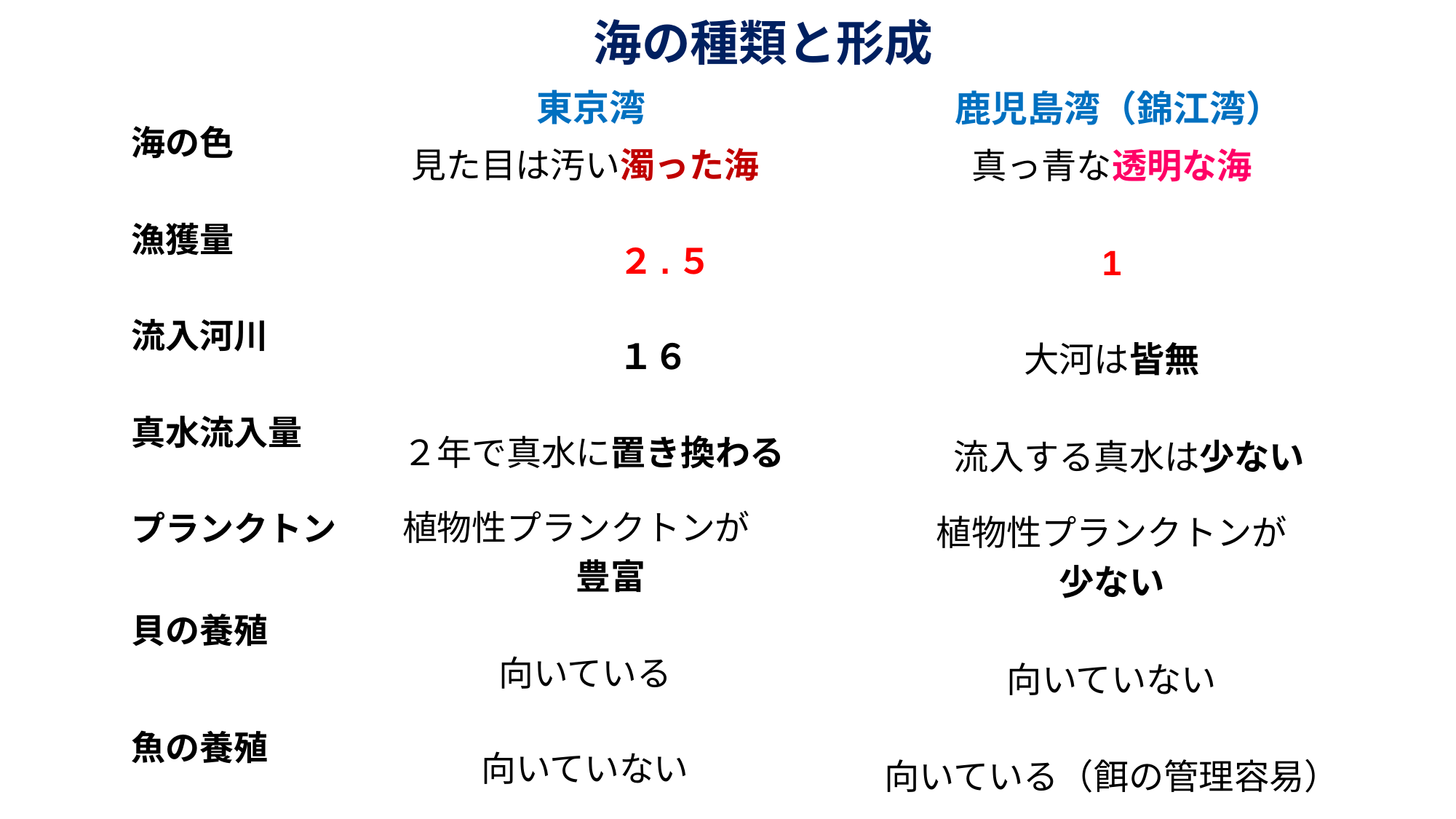

# 海の種類と形成
東京湾
鹿児島湾（錦江湾）
見た目は汚い濁った海
　　 　　　　　２.５
　　　　　　　 １６
　２年で真水に置き換わる
　植物性プランクトンが
　　　　　　豊富
向いている
向いていない
真っ青な透明な海
1
大河は皆無
　流入する真水は少ない
植物性プランクトンが
少ない
向いていない
向いている（餌の管理容易）

海の色
漁獲量
流入河川
真水流入量
プランクトン

貝の養殖
魚の養殖